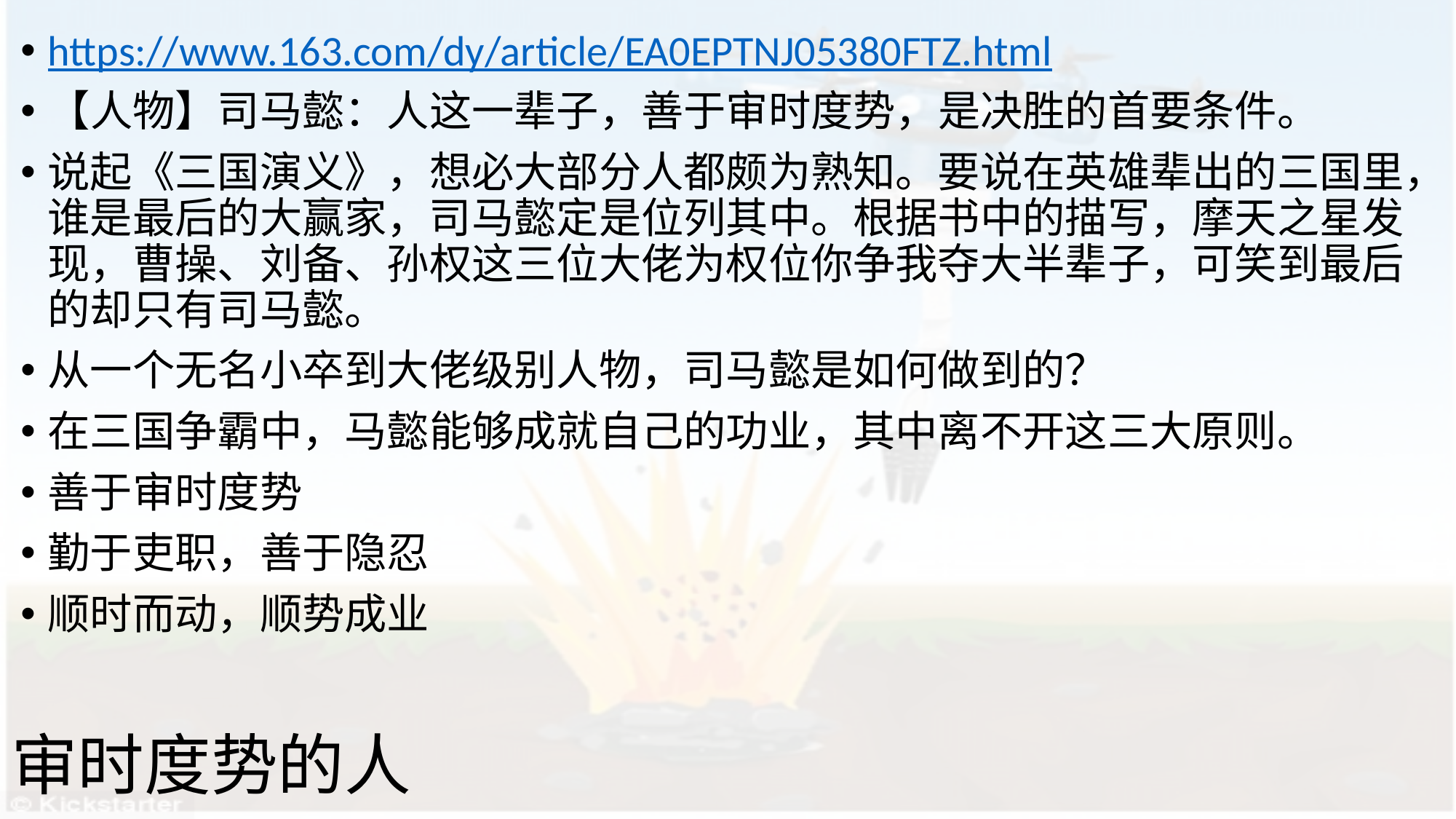

https://www.163.com/dy/article/EA0EPTNJ05380FTZ.html
【人物】司马懿：人这一辈子，善于审时度势，是决胜的首要条件。
说起《三国演义》，想必大部分人都颇为熟知。要说在英雄辈出的三国里，谁是最后的大赢家，司马懿定是位列其中。根据书中的描写，摩天之星发现，曹操、刘备、孙权这三位大佬为权位你争我夺大半辈子，可笑到最后的却只有司马懿。
从一个无名小卒到大佬级别人物，司马懿是如何做到的？
在三国争霸中，马懿能够成就自己的功业，其中离不开这三大原则。
善于审时度势
勤于吏职，善于隐忍
顺时而动，顺势成业
# 审时度势的人